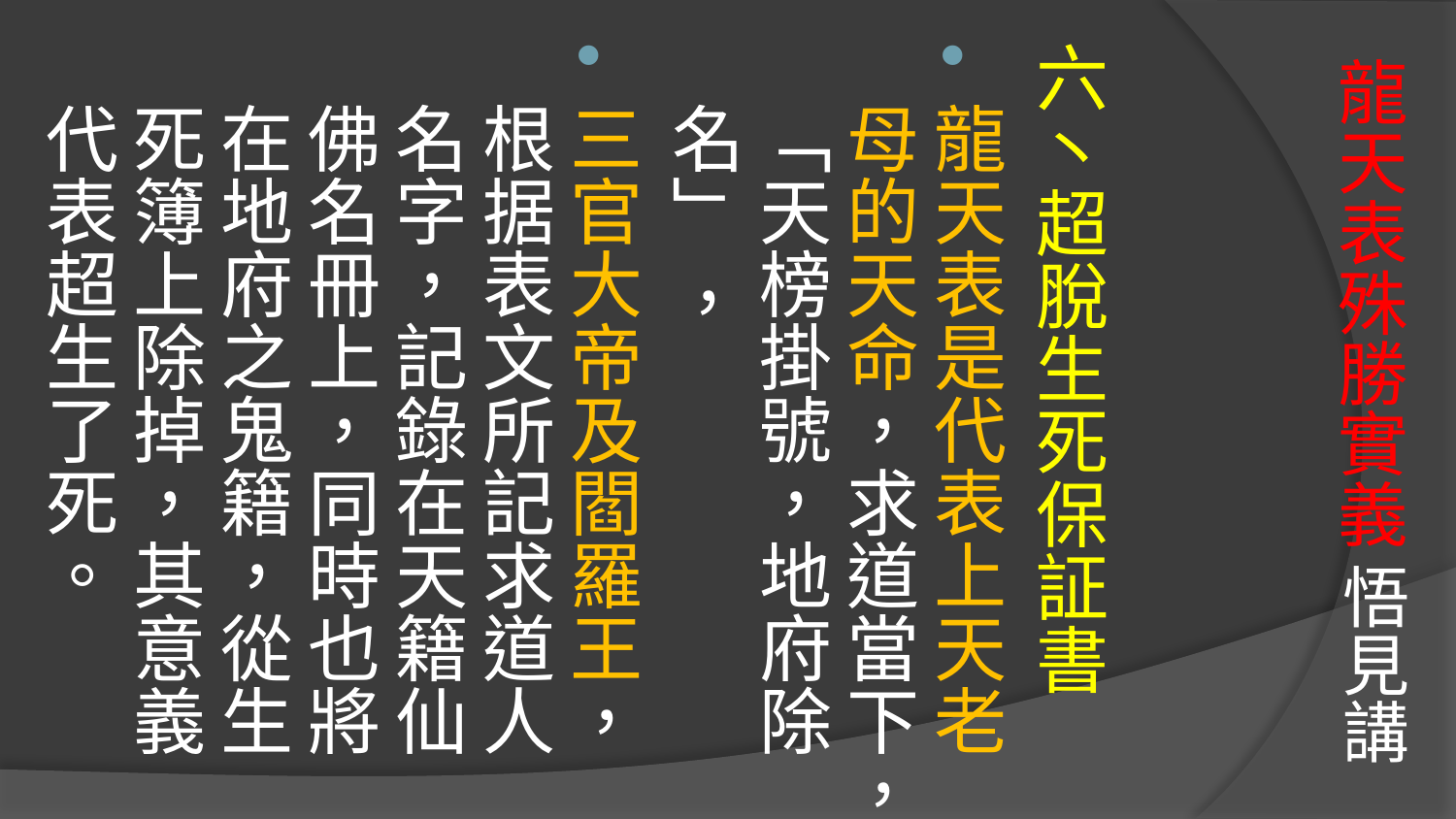

六丶超脫生死保証書
龍天表是代表上天老母的天命，求道當下，「天榜掛號，地府除名」 ，
三官大帝及閻羅王，根据表文所記求道人名字，記錄在天籍仙佛名冊上，同時也將在地府之鬼籍，從生死簿上除掉，其意義代表超生了死。
# 龍天表殊勝實義 悟見講